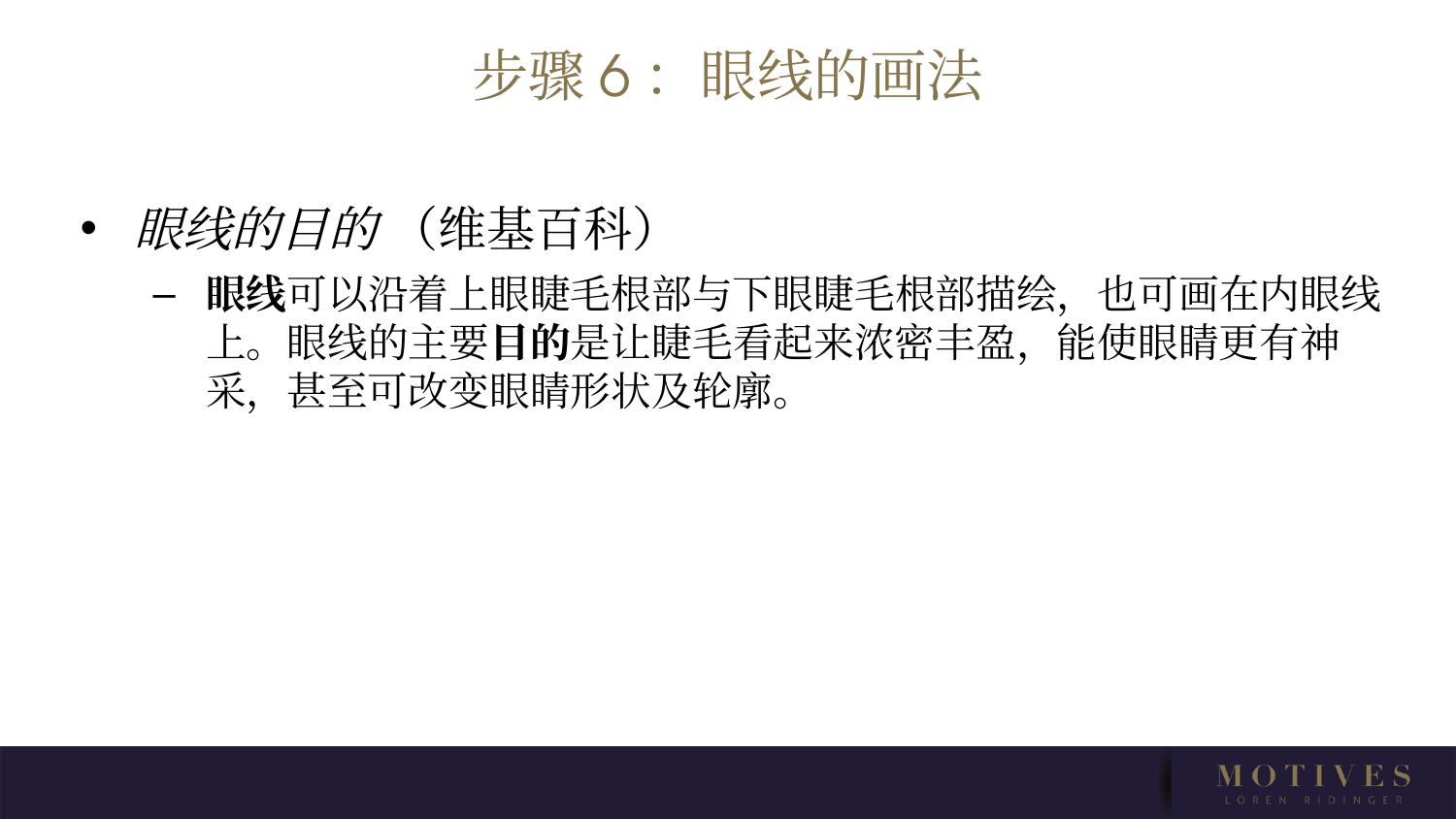

# 步骤6：眼线的画法
眼线的目的 （维基百科）
眼线可以沿着上眼睫毛根部与下眼睫毛根部描绘，也可画在内眼线上。眼线的主要目的是让睫毛看起来浓密丰盈，能使眼睛更有神采，甚至可改变眼睛形状及轮廓。